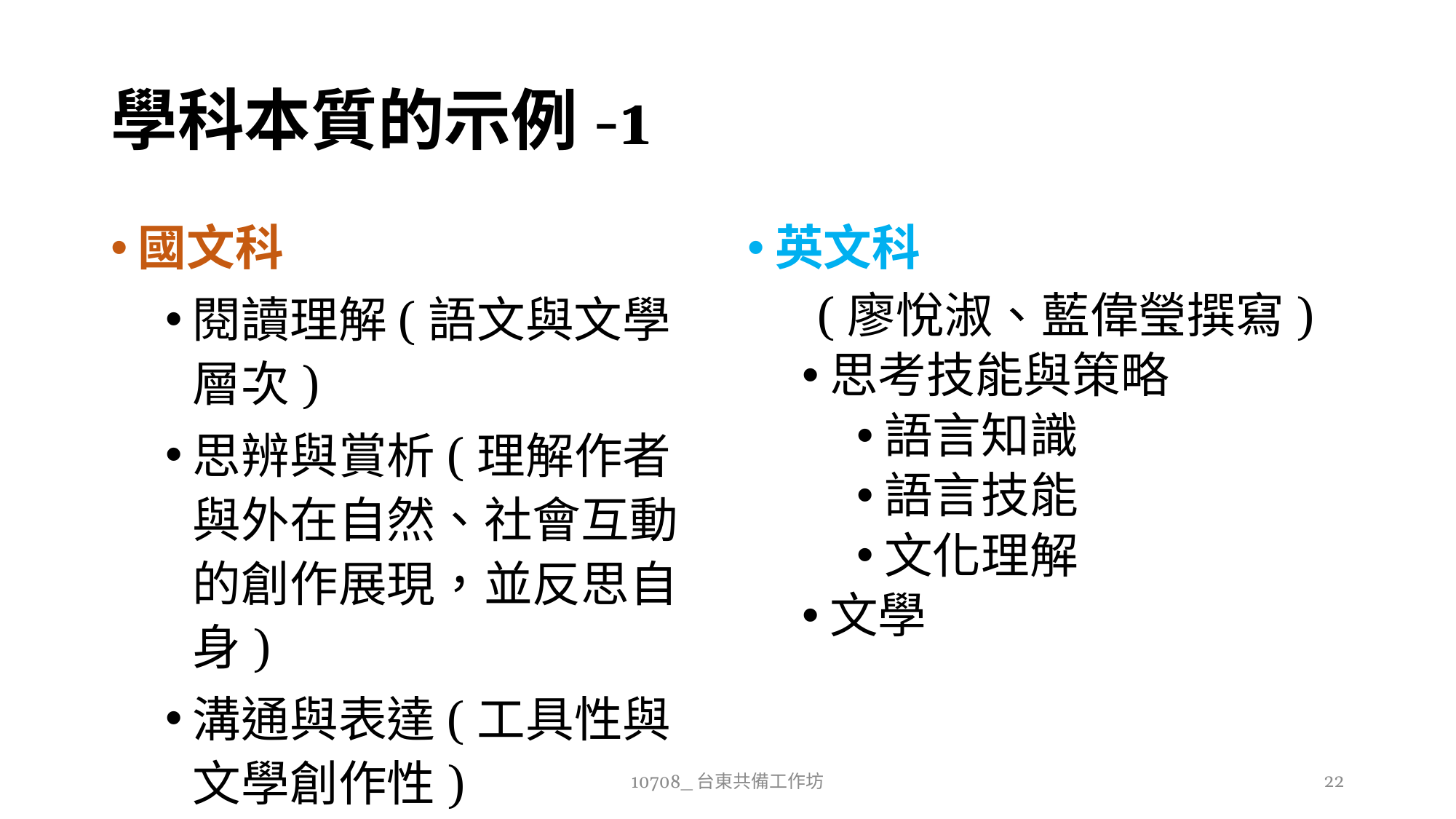

# 學科本質的示例-1
國文科
閱讀理解(語文與文學層次)
思辨與賞析(理解作者與外在自然、社會互動的創作展現，並反思自身)
溝通與表達(工具性與文學創作性)
英文科
      (廖悅淑、藍偉瑩撰寫)
思考技能與策略
語言知識
語言技能
文化理解
文學
10708_台東共備工作坊
22